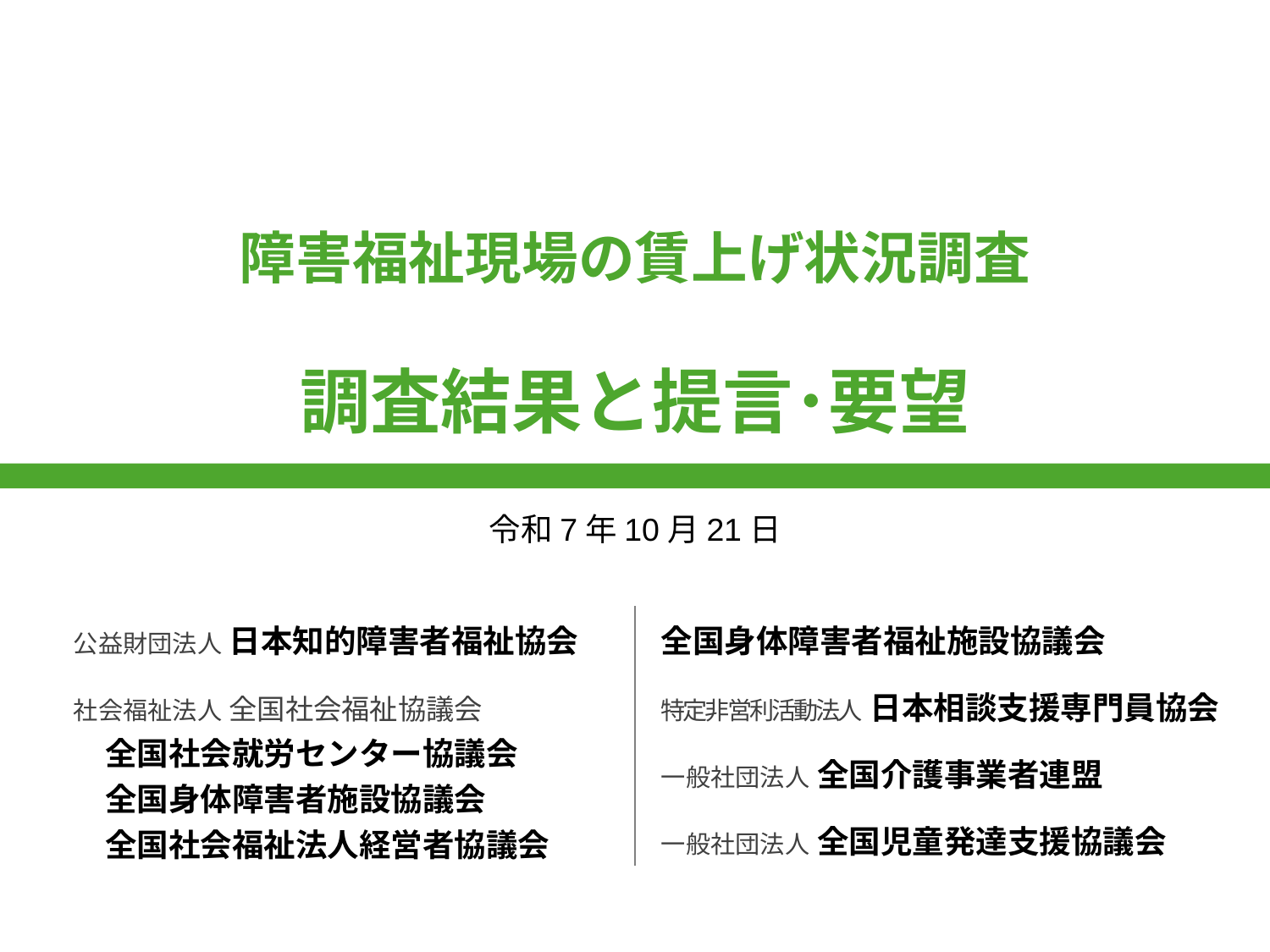

# 障害福祉現場の賃上げ状況調査 調査結果と提言･要望
令和7年10月21日
公益財団法人 日本知的障害者福祉協会
社会福祉法人 全国社会福祉協議会
　全国社会就労センター協議会
　全国身体障害者施設協議会
　全国社会福祉法人経営者協議会
全国身体障害者福祉施設協議会
特定非営利活動法人 日本相談支援専門員協会
一般社団法人 全国介護事業者連盟
一般社団法人 全国児童発達支援協議会